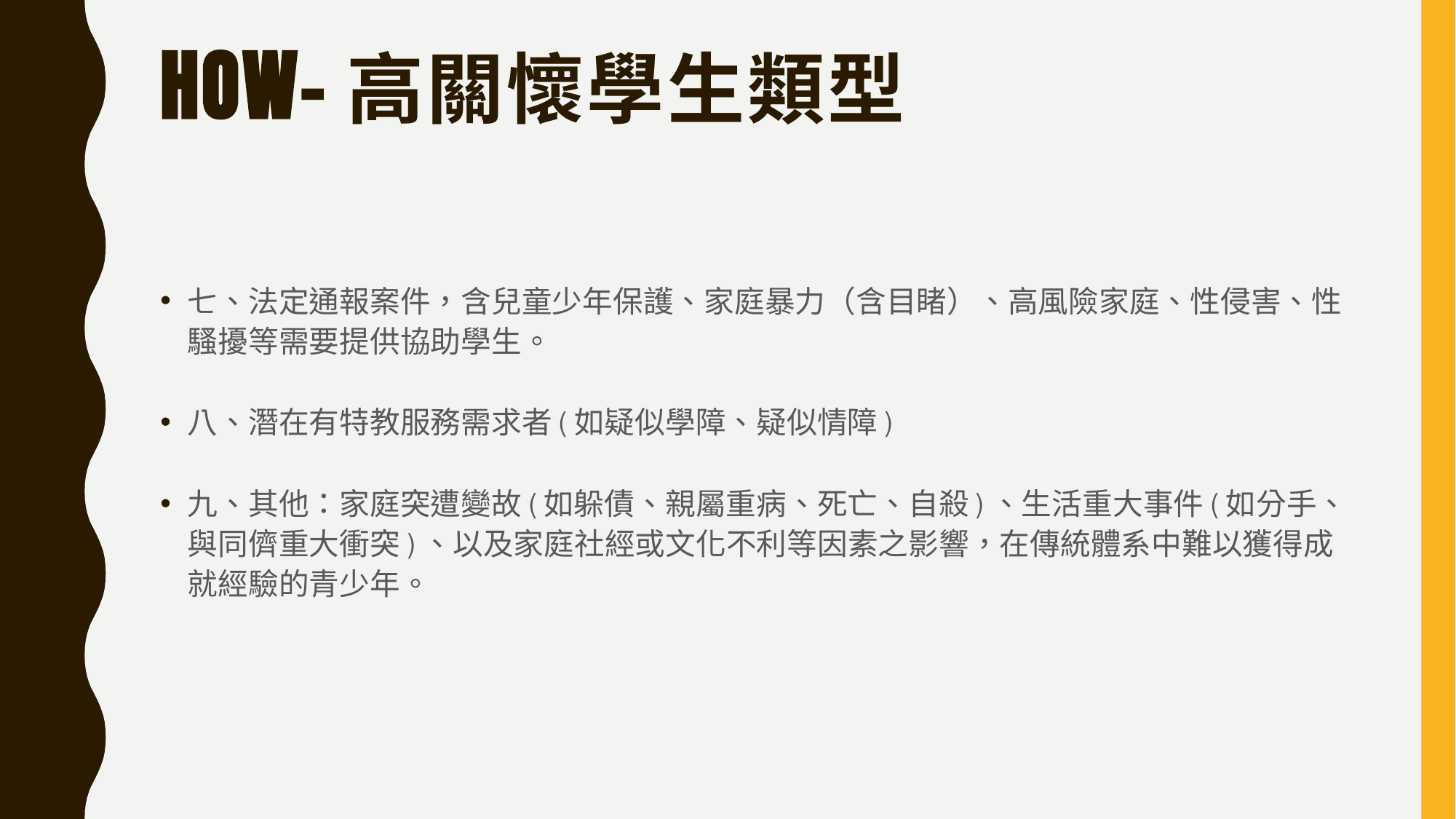

# HOW-高關懷學生類型
七、法定通報案件，含兒童少年保護、家庭暴力（含目睹）、高風險家庭、性侵害、性騷擾等需要提供協助學生。

八、潛在有特教服務需求者(如疑似學障、疑似情障)

九、其他：家庭突遭變故(如躲債、親屬重病、死亡、自殺)、生活重大事件(如分手、與同儕重大衝突)、以及家庭社經或文化不利等因素之影響，在傳統體系中難以獲得成就經驗的青少年。